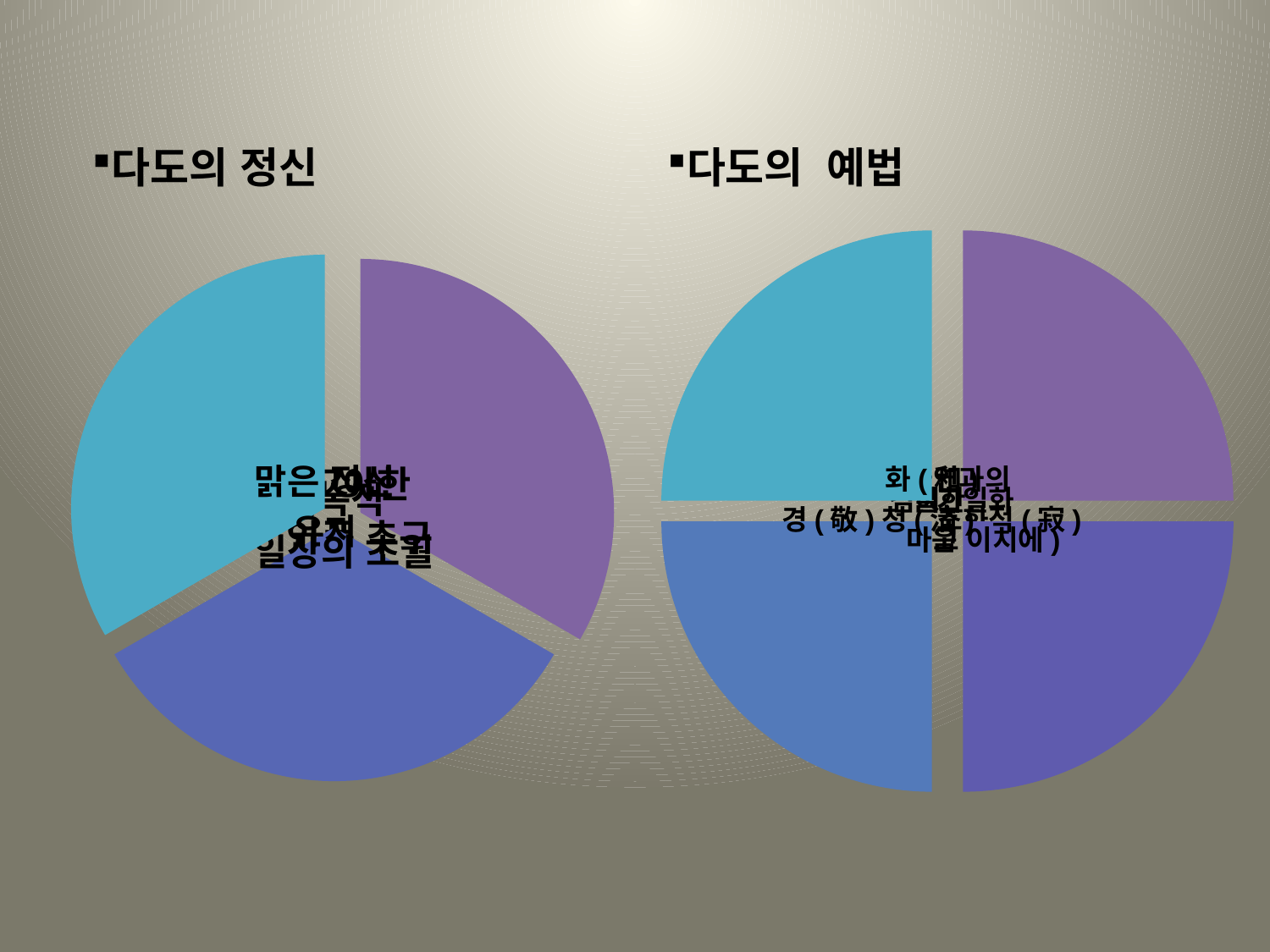

다도의 정신
다도의  예법
자연과의
조화
일기일화
(이치고 이치에)
겸허한
마음
화(和)
경(敬)청(淸) 적(寂)
고아한
인품 추구
세속적
 일상의 초월
맑은 정신
유지